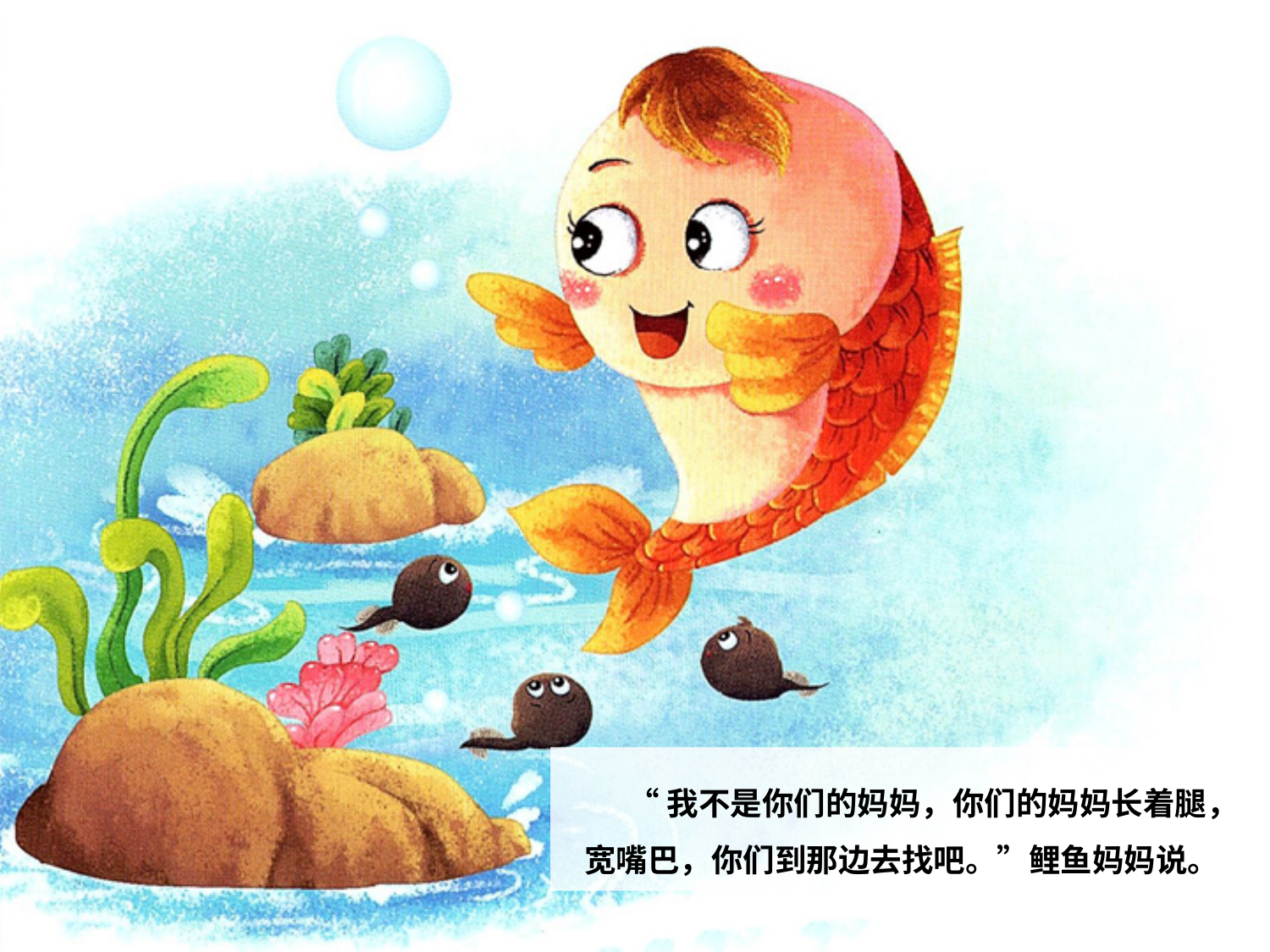

“我不是你们的妈妈，你们的妈妈长着腿，宽嘴巴，你们到那边去找吧。”鲤鱼妈妈说。